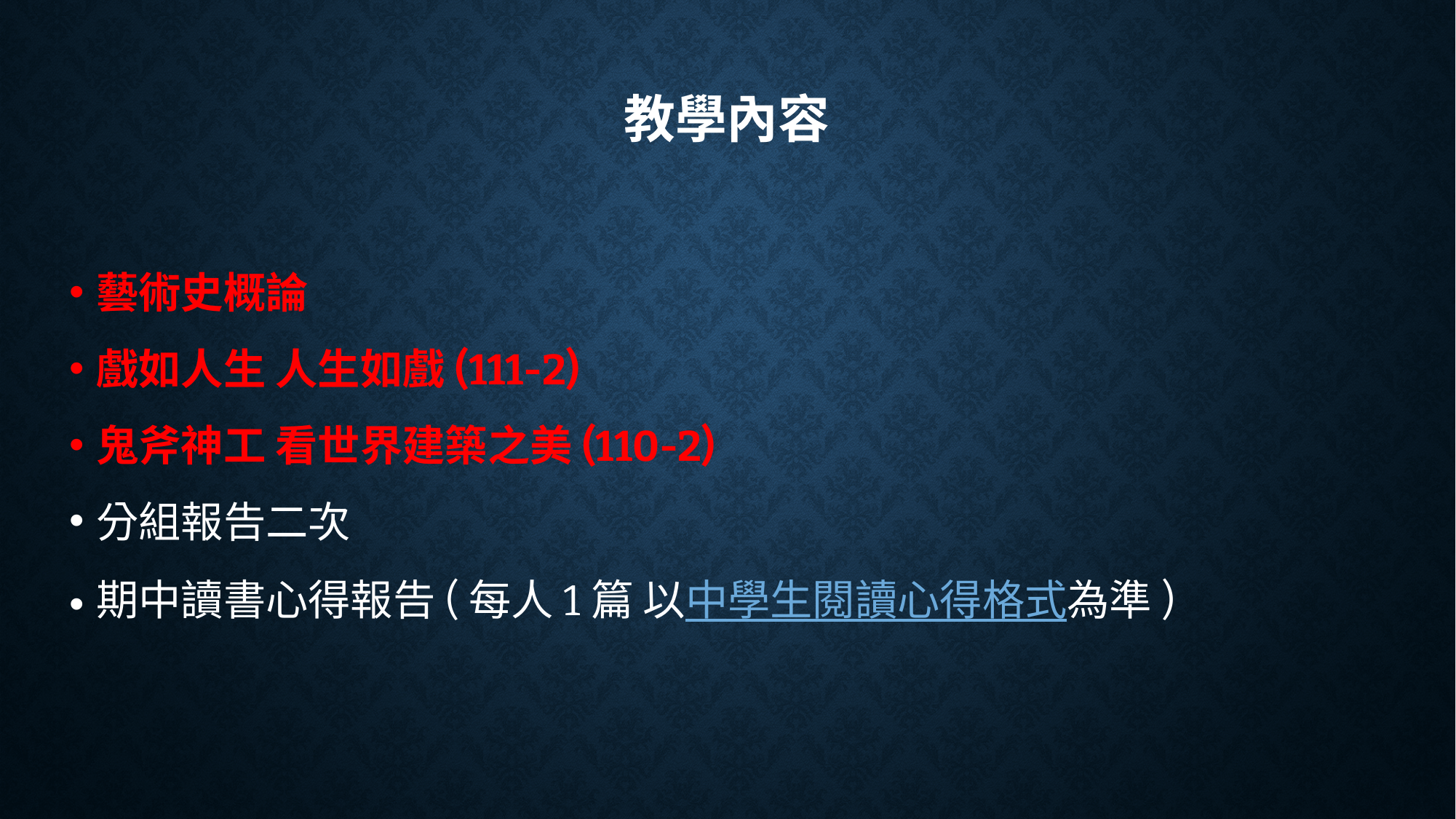

# 教學內容
藝術史概論
戲如人生 人生如戲(111-2)
鬼斧神工 看世界建築之美(110-2)
分組報告二次
期中讀書心得報告(每人1篇 以中學生閱讀心得格式為準)